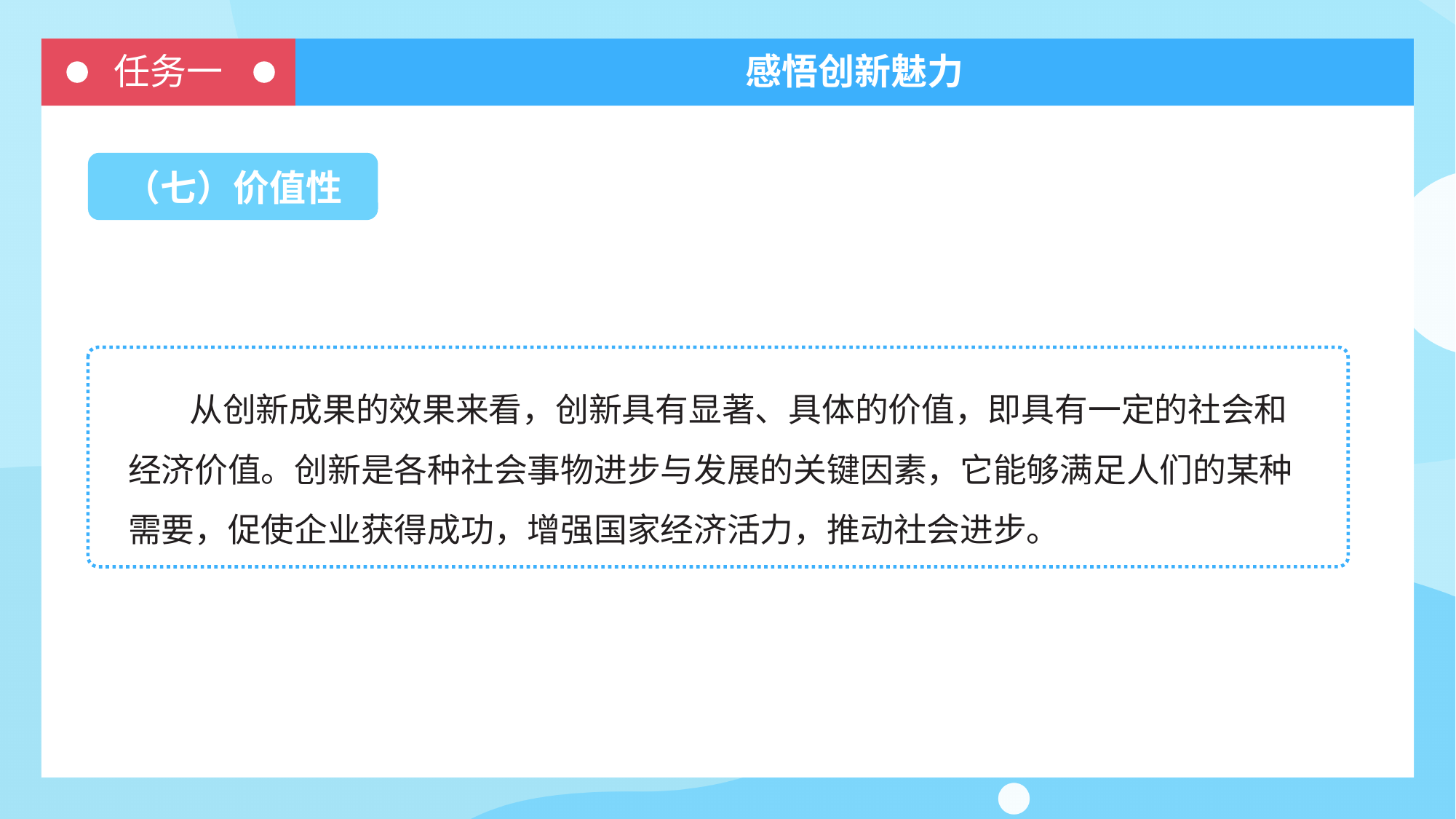

任务一
感悟创新魅力

（七）价值性

       从创新成果的效果来看，创新具有显著、具体的价值，即具有一定的社会和经济价值。创新是各种社会事物进步与发展的关键因素，它能够满足人们的某种需要，促使企业获得成功，增强国家经济活力，推动社会进步。